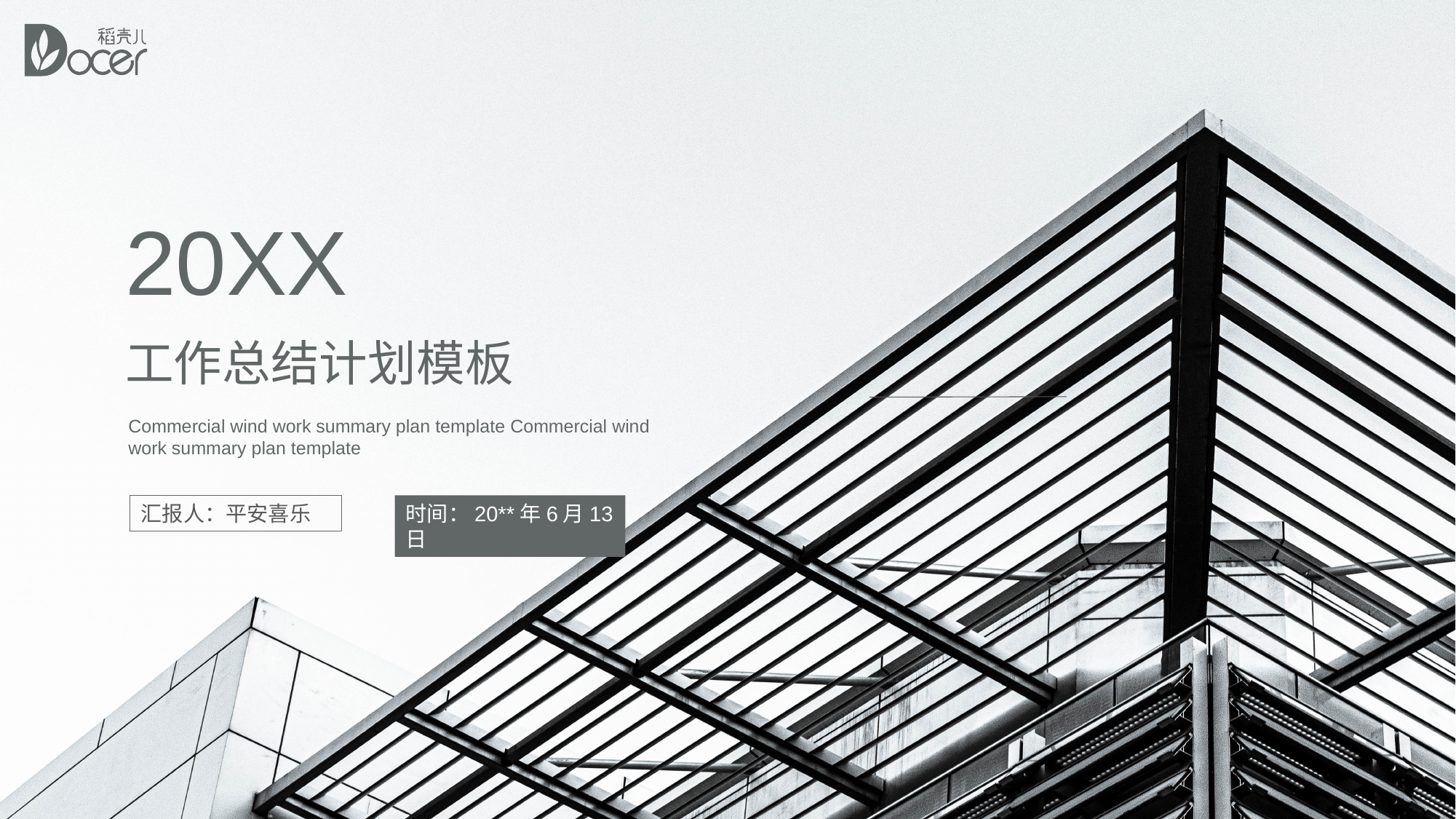

20XX
工作总结计划模板
Commercial wind work summary plan template Commercial wind work summary plan template
汇报人：平安喜乐
时间：20**年6月13日